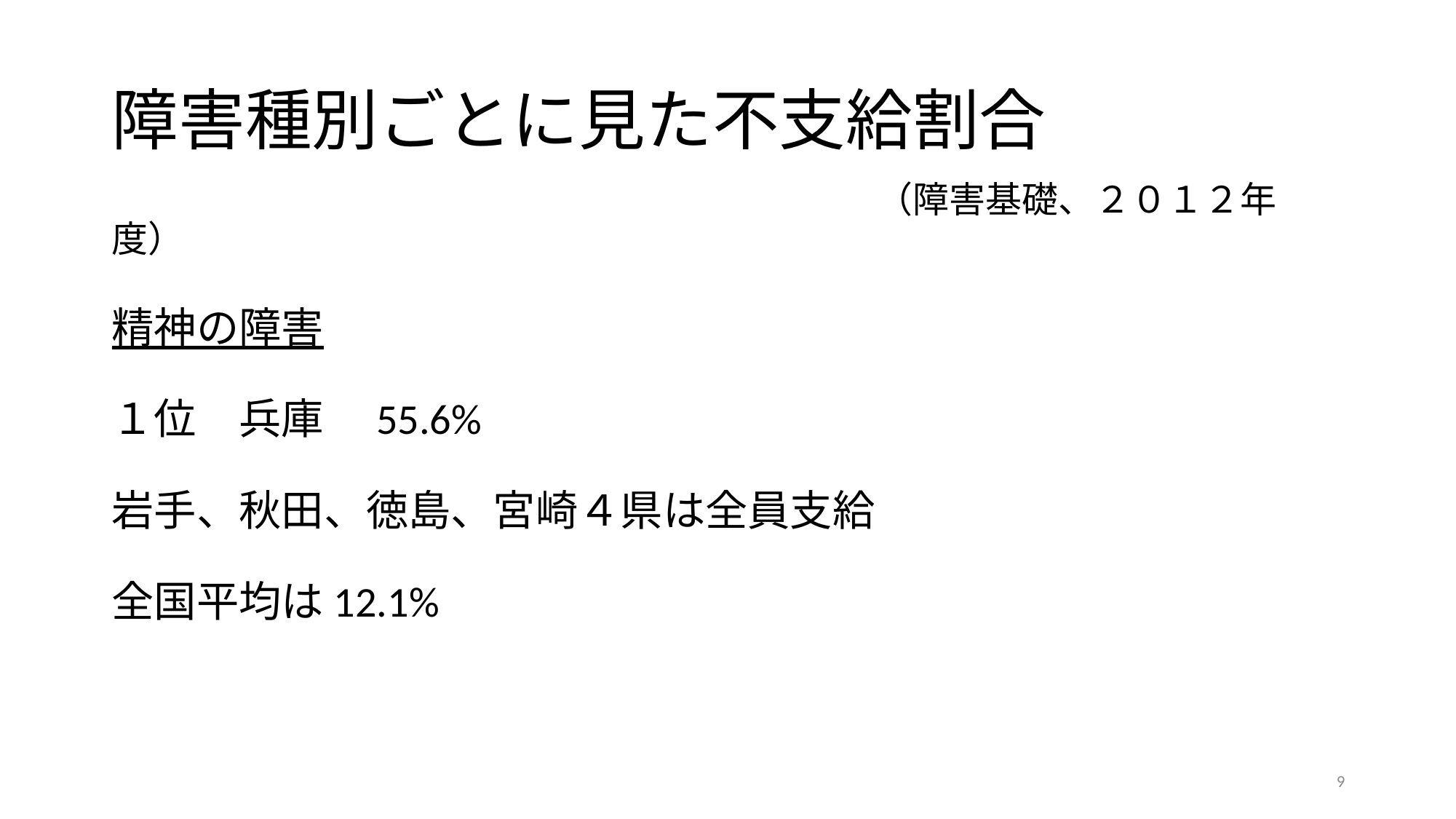

# 障害種別ごとに見た不支給割合
　　　　　　　　　　　　　　　　　　　　　（障害基礎、２０１２年度）
精神の障害
１位　兵庫　55.6%
岩手、秋田、徳島、宮崎４県は全員支給
全国平均は12.1%

9